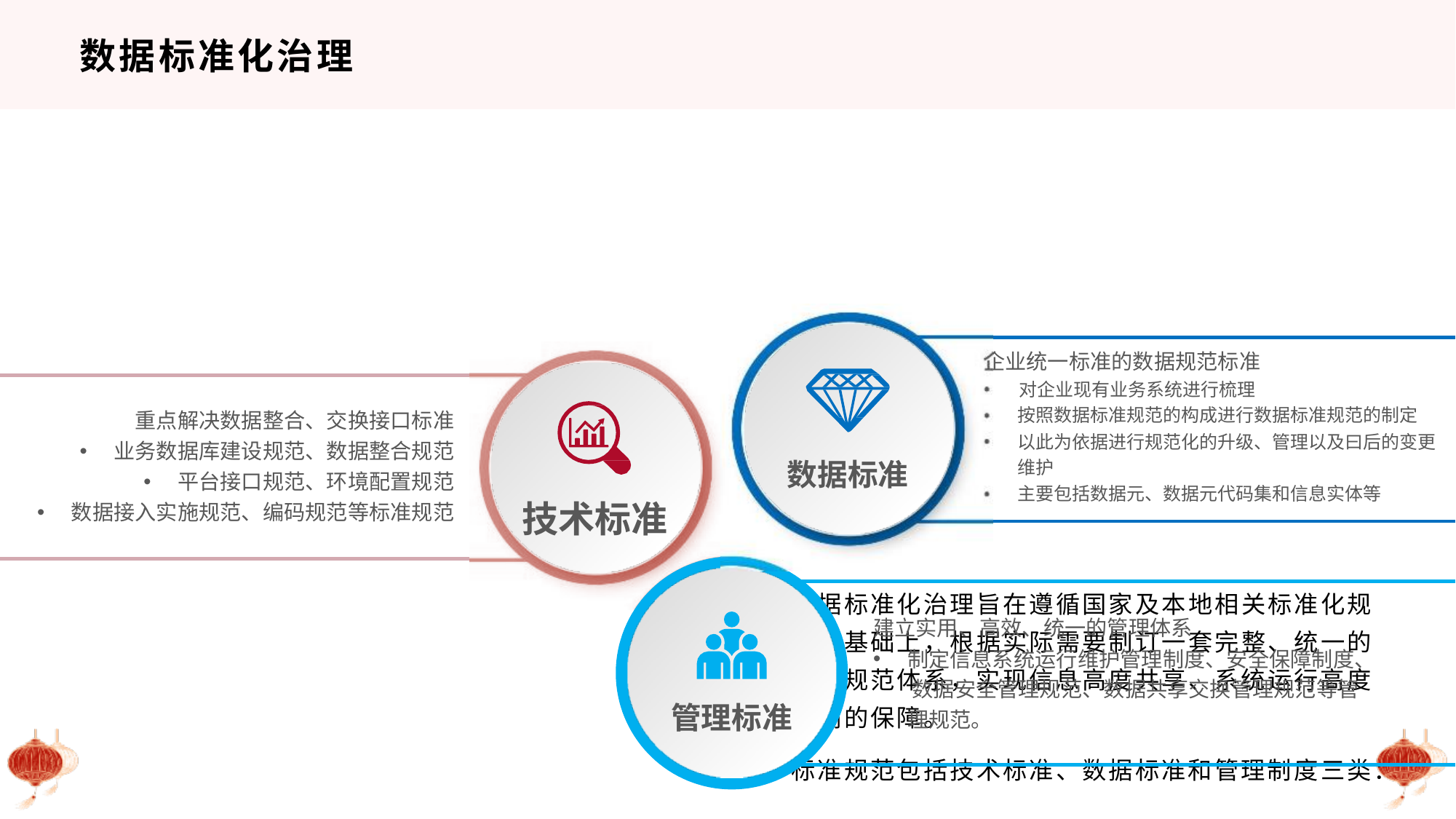

# 数据标准化治理

企业统一标准的数据规范标准
对企业现有业务系统进行梳理
按照数据标准规范的构成进行数据标准规范的制定 以此为依据进行规范化的升级、管理以及曰后的变更 维护
主要包括数据元、数据元代码集和信息实体等

•
•
•

•
重点解决数据整合、交换接口标准
业务数据库建设规范、数据整合规范
平台接口规范、环境配置规范
数据接入实施规范、编码规范等标准规范

数据标准
技术标准

数据标准化治理旨在遵循国家及本地相关标准化规范的基础上，根据实际需要制订一套完整、统一的标准规范体系，实现信息高度共享、系统运行高度协调的保障。
标准规范包括技术标准、数据标准和管理制度三类：

建立实用、高效、统一的管理体系
制定信息系统运行维护管理制度、安全保障制度、 数据安全管理规范、数据共享交换管理规范等管 理规范。
管理标准